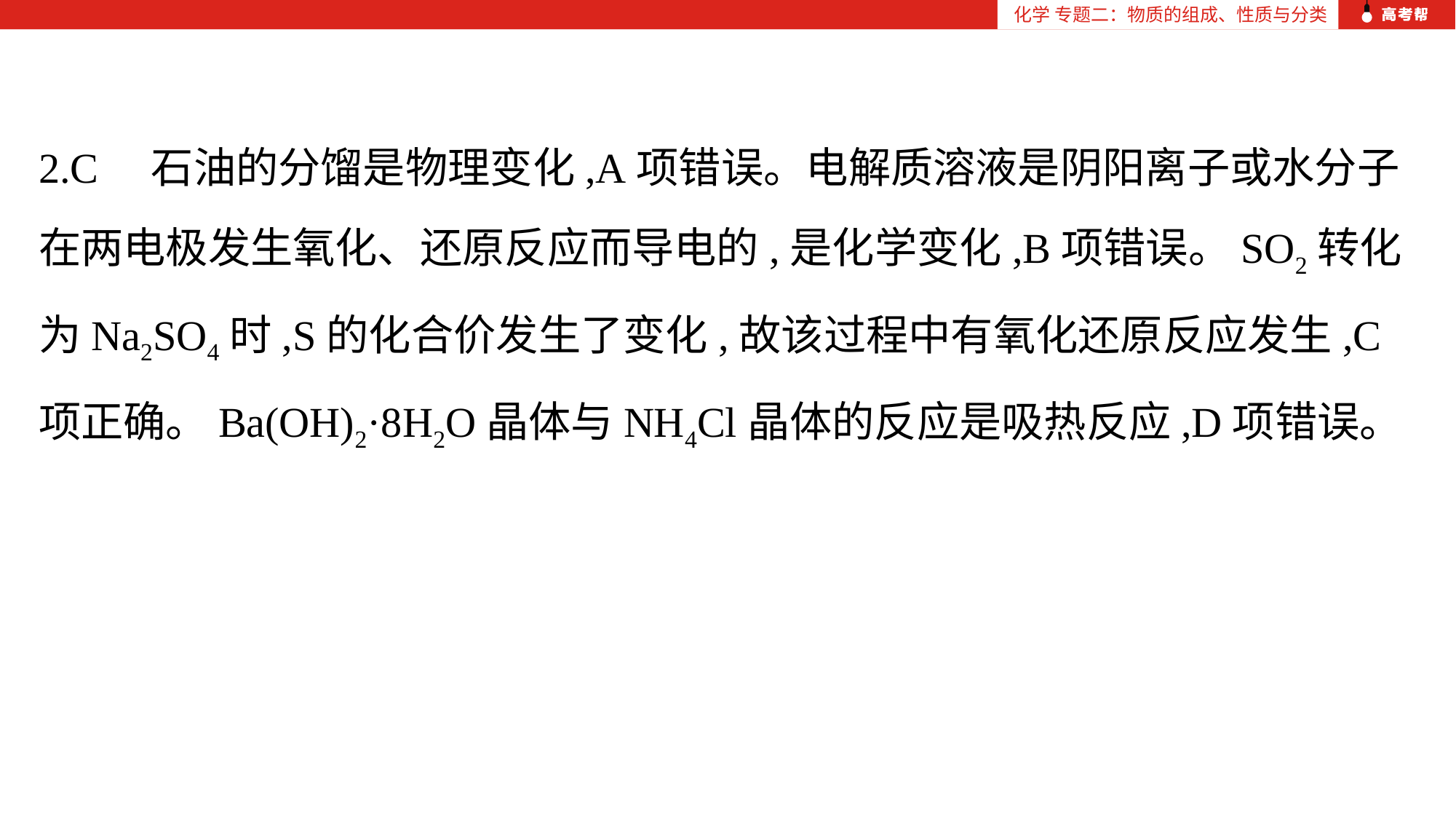

化学 专题二：物质的组成、性质与分类

2.C　石油的分馏是物理变化,A项错误。电解质溶液是阴阳离子或水分子在两电极发生氧化、还原反应而导电的,是化学变化,B项错误。SO2转化为Na2SO4时,S的化合价发生了变化,故该过程中有氧化还原反应发生,C项正确。Ba(OH)2·8H2O晶体与NH4Cl晶体的反应是吸热反应,D项错误。